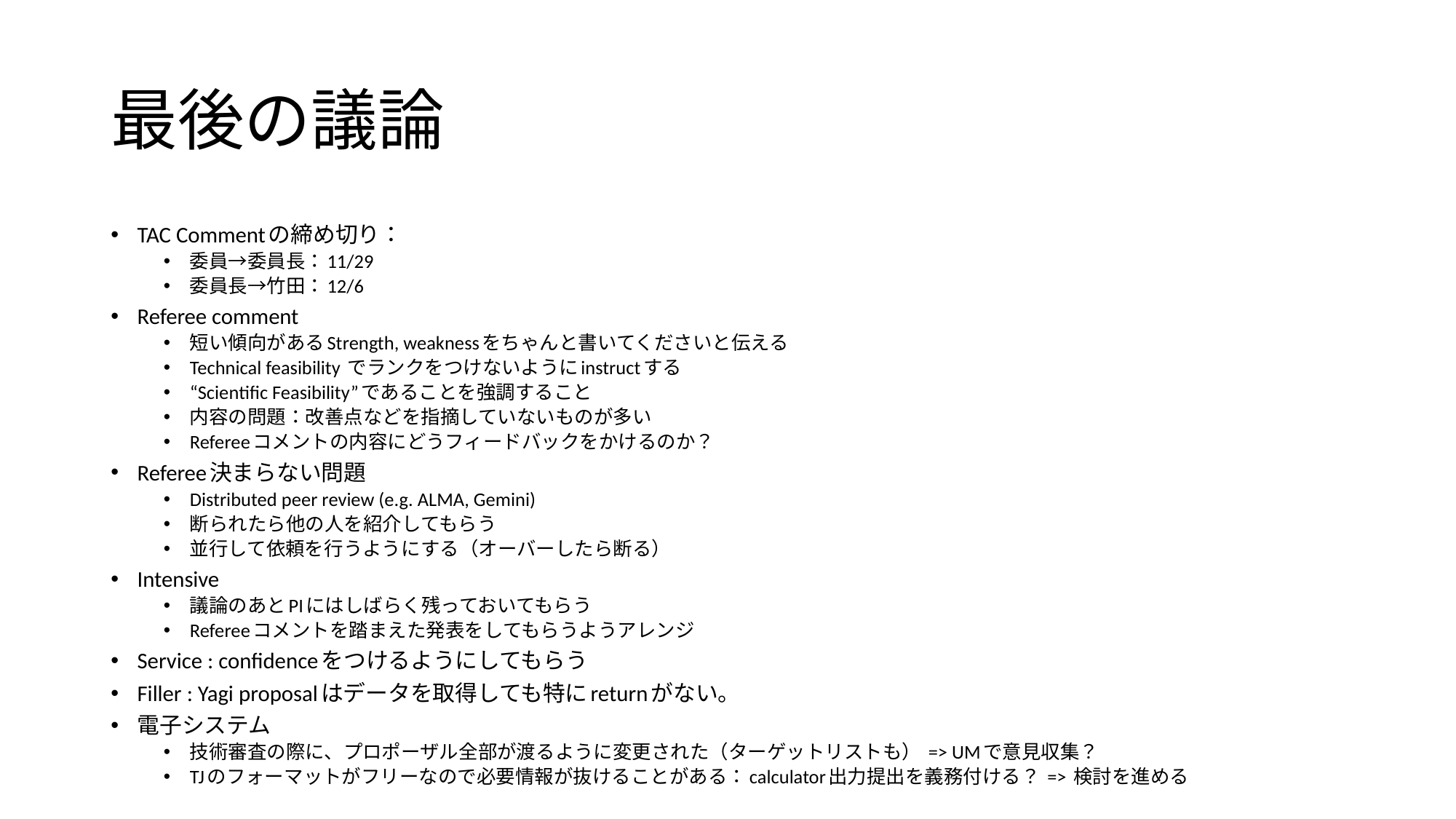

# 最後の議論
TAC Commentの締め切り：
委員→委員長：11/29
委員長→竹田：12/6
Referee comment
短い傾向があるStrength, weaknessをちゃんと書いてくださいと伝える
Technical feasibility でランクをつけないようにinstructする
“Scientific Feasibility”であることを強調すること
内容の問題：改善点などを指摘していないものが多い
Refereeコメントの内容にどうフィードバックをかけるのか？
Referee決まらない問題
Distributed peer review (e.g. ALMA, Gemini)
断られたら他の人を紹介してもらう
並行して依頼を行うようにする（オーバーしたら断る）
Intensive
議論のあとPIにはしばらく残っておいてもらう
Refereeコメントを踏まえた発表をしてもらうようアレンジ
Service : confidenceをつけるようにしてもらう
Filler : Yagi proposalはデータを取得しても特にreturnがない。
電子システム
技術審査の際に、プロポーザル全部が渡るように変更された（ターゲットリストも） => UMで意見収集？
TJのフォーマットがフリーなので必要情報が抜けることがある：calculator出力提出を義務付ける？ => 検討を進める